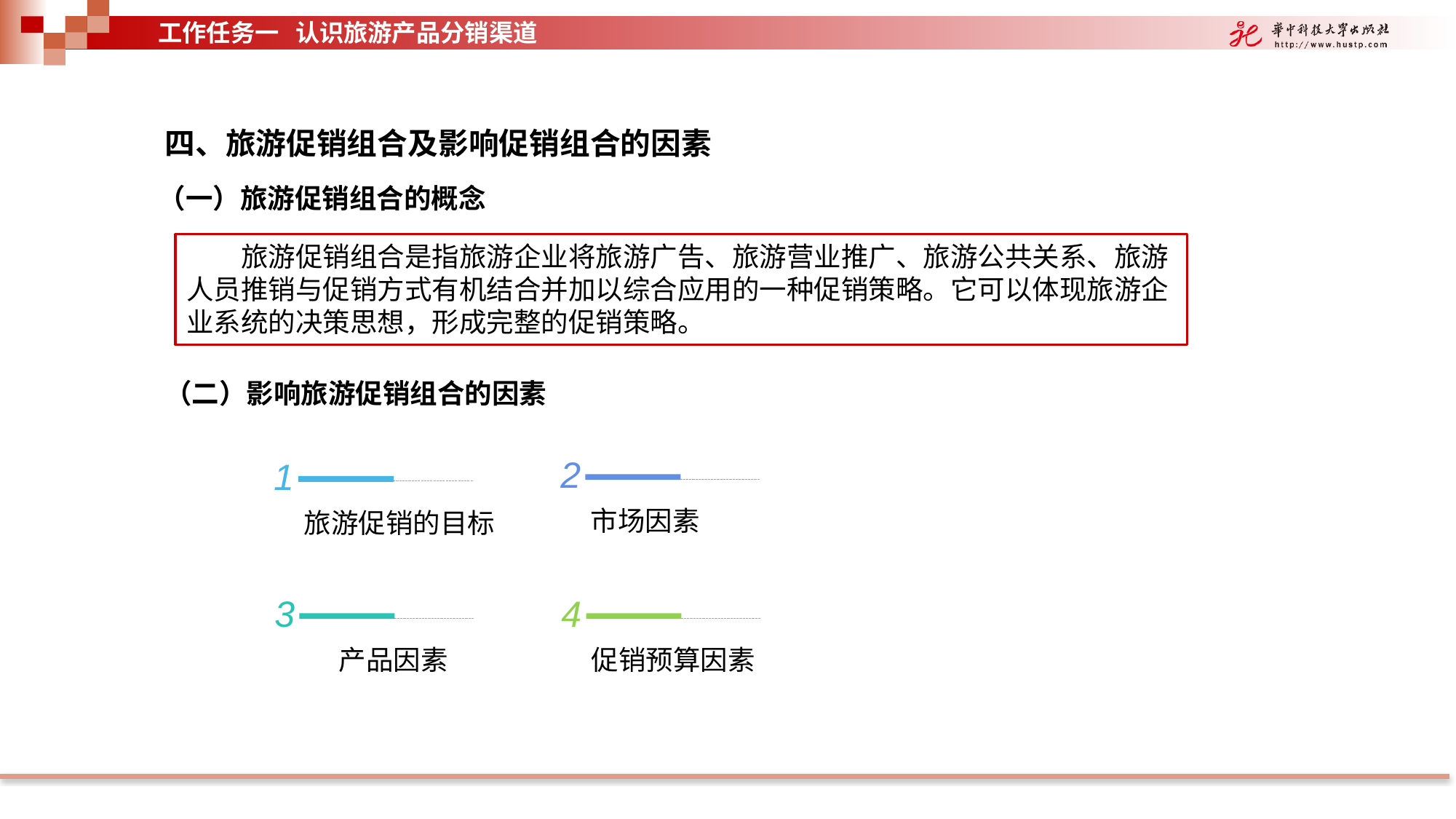

工作任务一   认识旅游产品分销渠道
四、旅游促销组合及影响促销组合的因素
（一）旅游促销组合的概念

旅游促销组合是指旅游企业将旅游广告、旅游营业推广、旅游公共关系、旅游人员推销与促销方式有机结合并加以综合应用的一种促销策略。它可以体现旅游企业系统的决策思想，形成完整的促销策略。
（二）影响旅游促销组合的因素
2
1

市场因素
旅游促销的目标
3
4

产品因素
促销预算因素